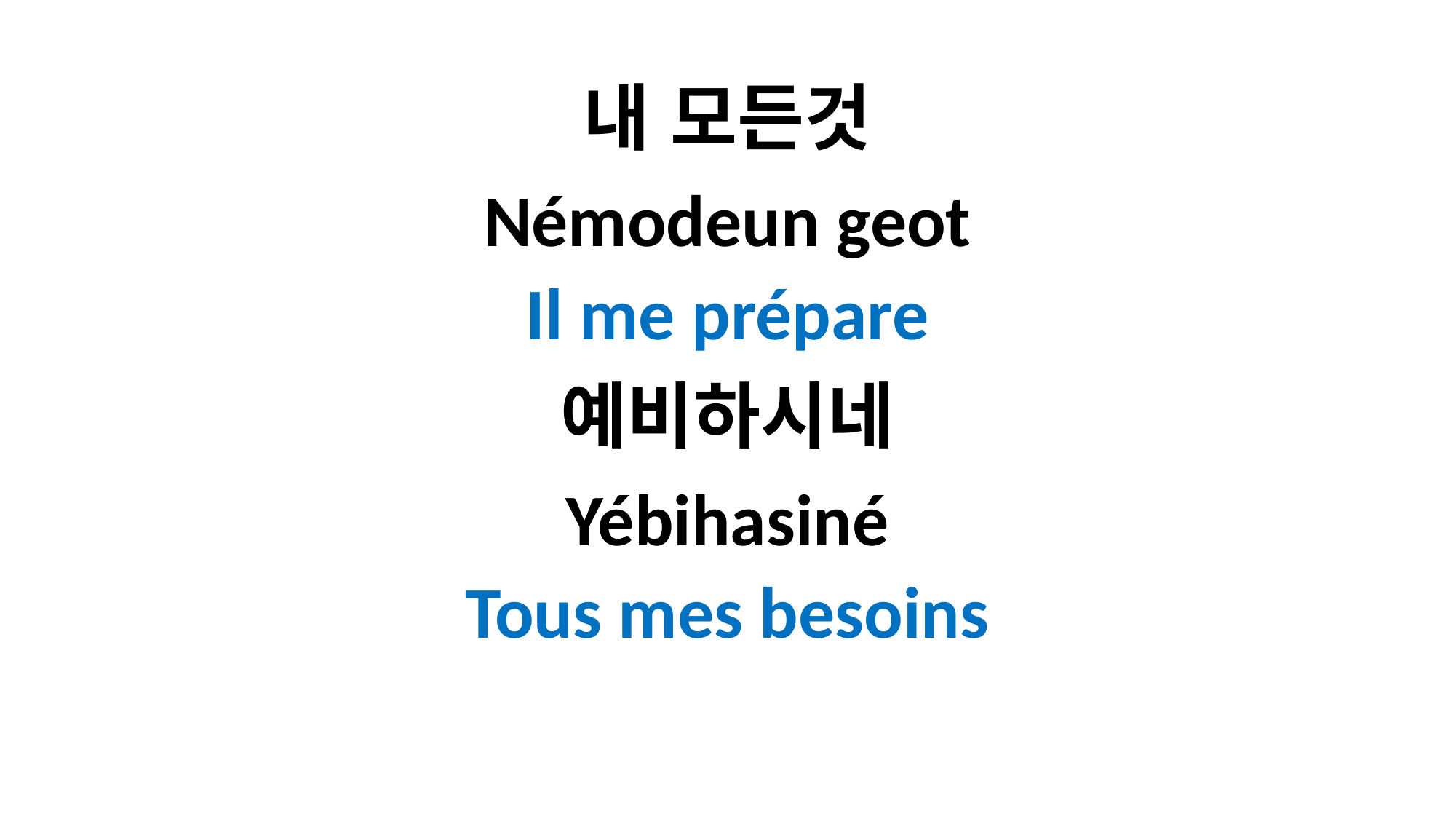

내 모든것
Némodeun geot
Il me prépare
예비하시네
Yébihasiné
Tous mes besoins